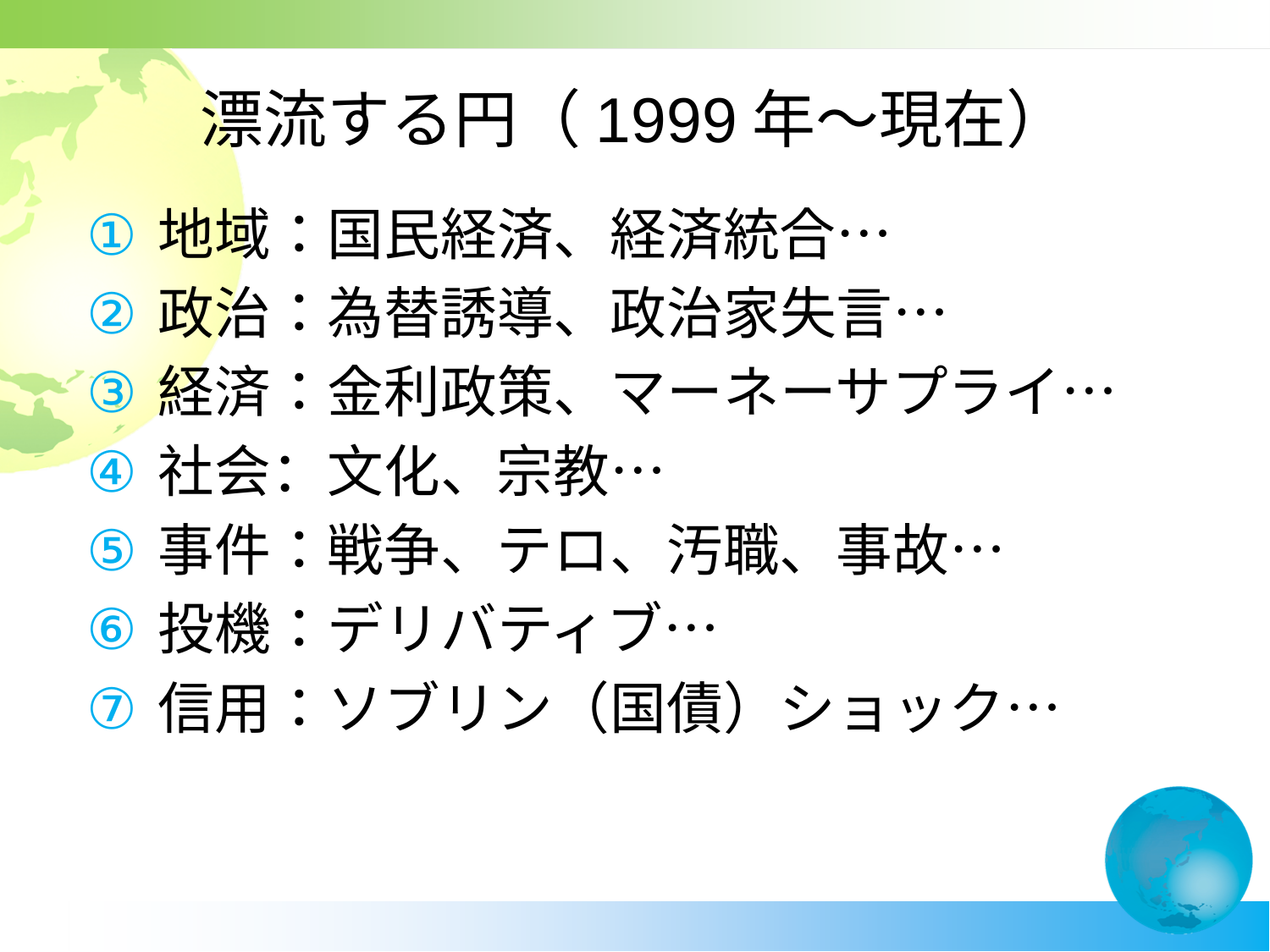

# 漂流する円（1999年～現在）
地域：国民経済、経済統合…
政治：為替誘導、政治家失言…
経済：金利政策、マーネーサプライ…
社会：文化、宗教…
事件：戦争、テロ、汚職、事故…
投機：デリバティブ…
信用：ソブリン（国債）ショック…